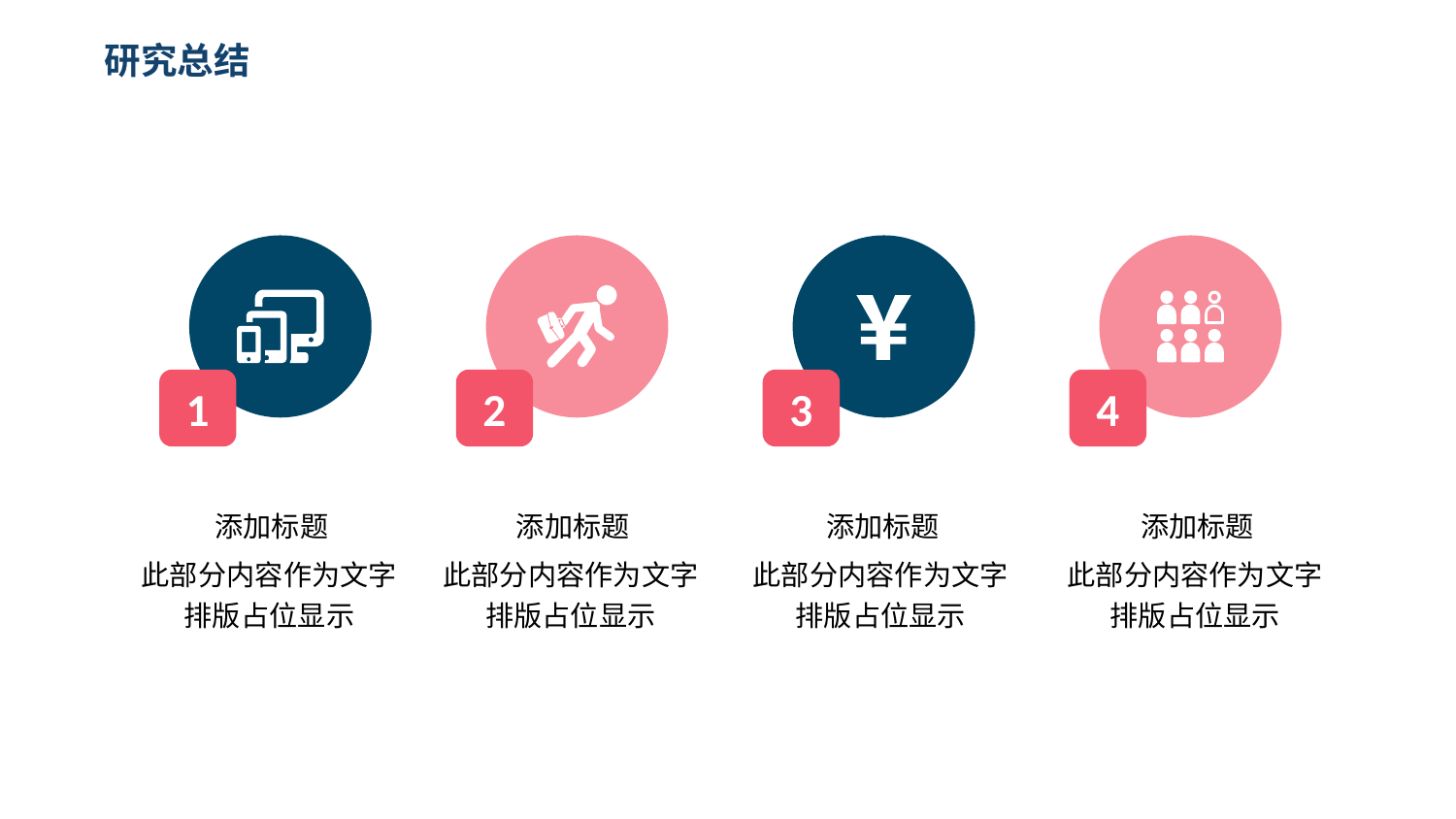

研究总结

1

2

3

4
添加标题
添加标题
添加标题
添加标题
此部分内容作为文字
排版占位显示
此部分内容作为文字
排版占位显示
此部分内容作为文字
排版占位显示
此部分内容作为文字
排版占位显示